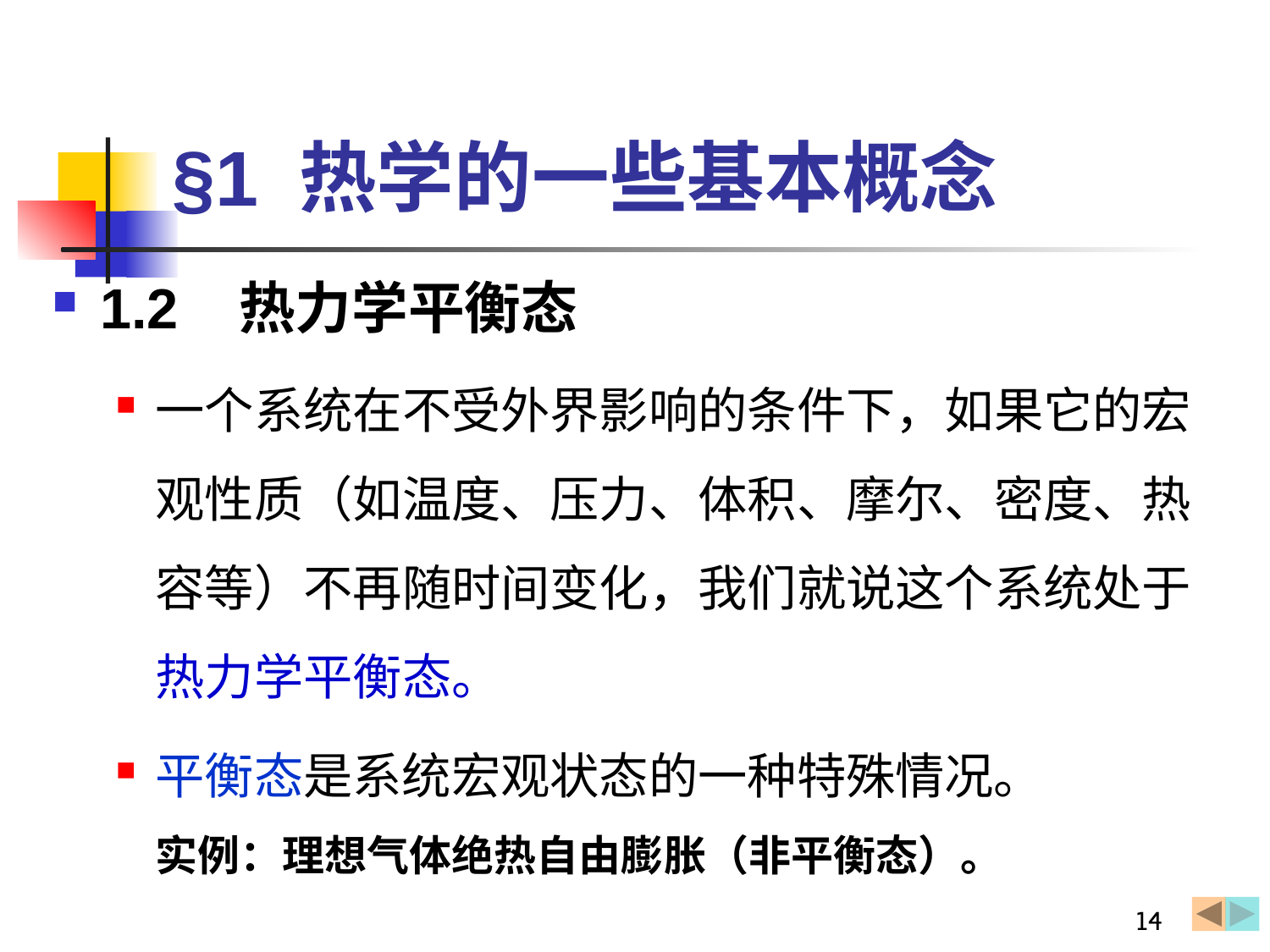

# §1 热学的一些基本概念
1.2   热力学平衡态
一个系统在不受外界影响的条件下，如果它的宏观性质（如温度、压力、体积、摩尔、密度、热容等）不再随时间变化，我们就说这个系统处于热力学平衡态。
平衡态是系统宏观状态的一种特殊情况。
实例：理想气体绝热自由膨胀（非平衡态）。
14